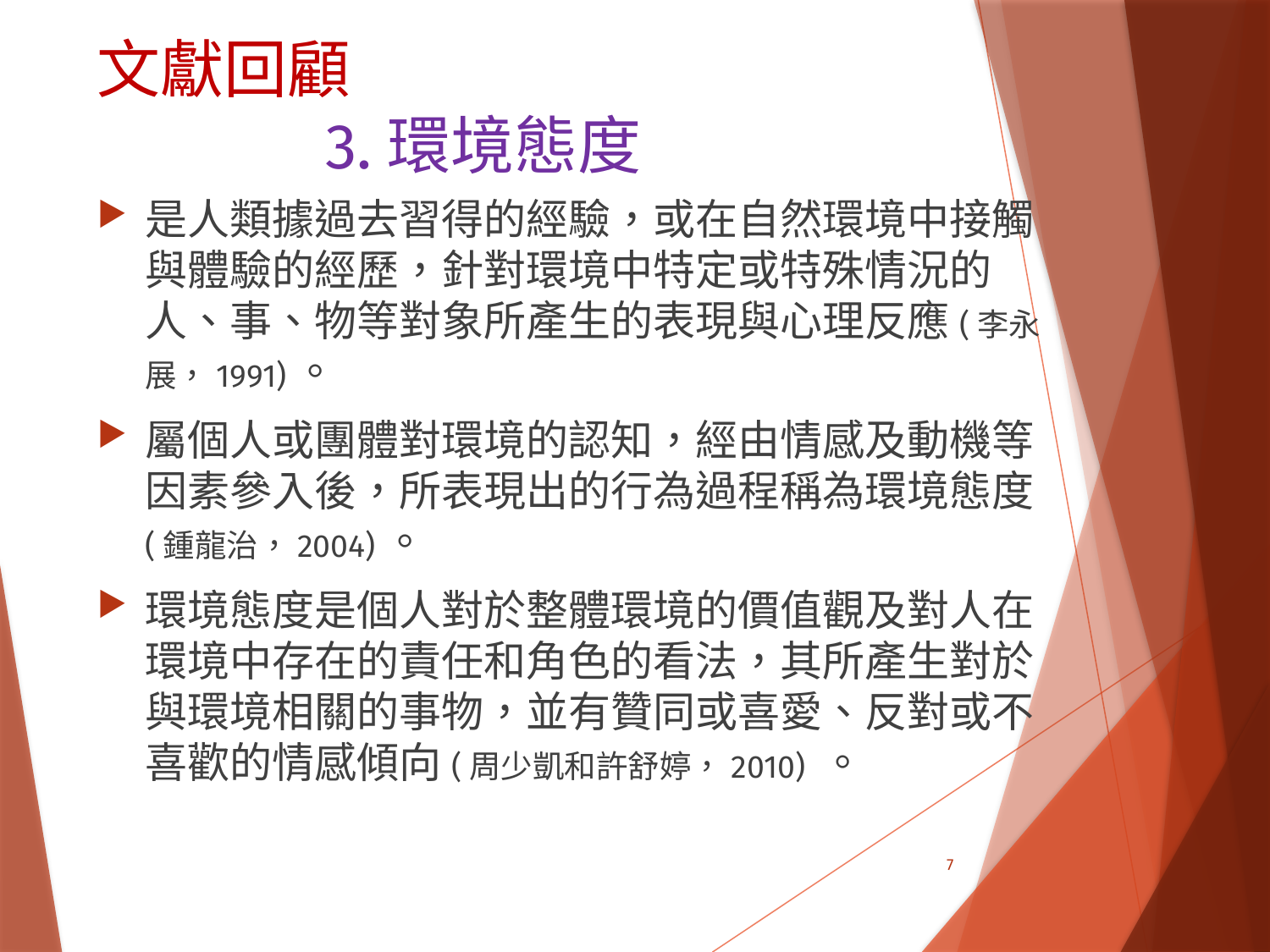

# 文獻回顧 3.環境態度
是人類據過去習得的經驗，或在自然環境中接觸與體驗的經歷，針對環境中特定或特殊情況的人、事、物等對象所產生的表現與心理反應(李永展，1991)。
屬個人或團體對環境的認知，經由情感及動機等因素參入後，所表現出的行為過程稱為環境態度(鍾龍治，2004)。
環境態度是個人對於整體環境的價值觀及對人在環境中存在的責任和角色的看法，其所產生對於與環境相關的事物，並有贊同或喜愛、反對或不喜歡的情感傾向(周少凱和許舒婷，2010) 。
7